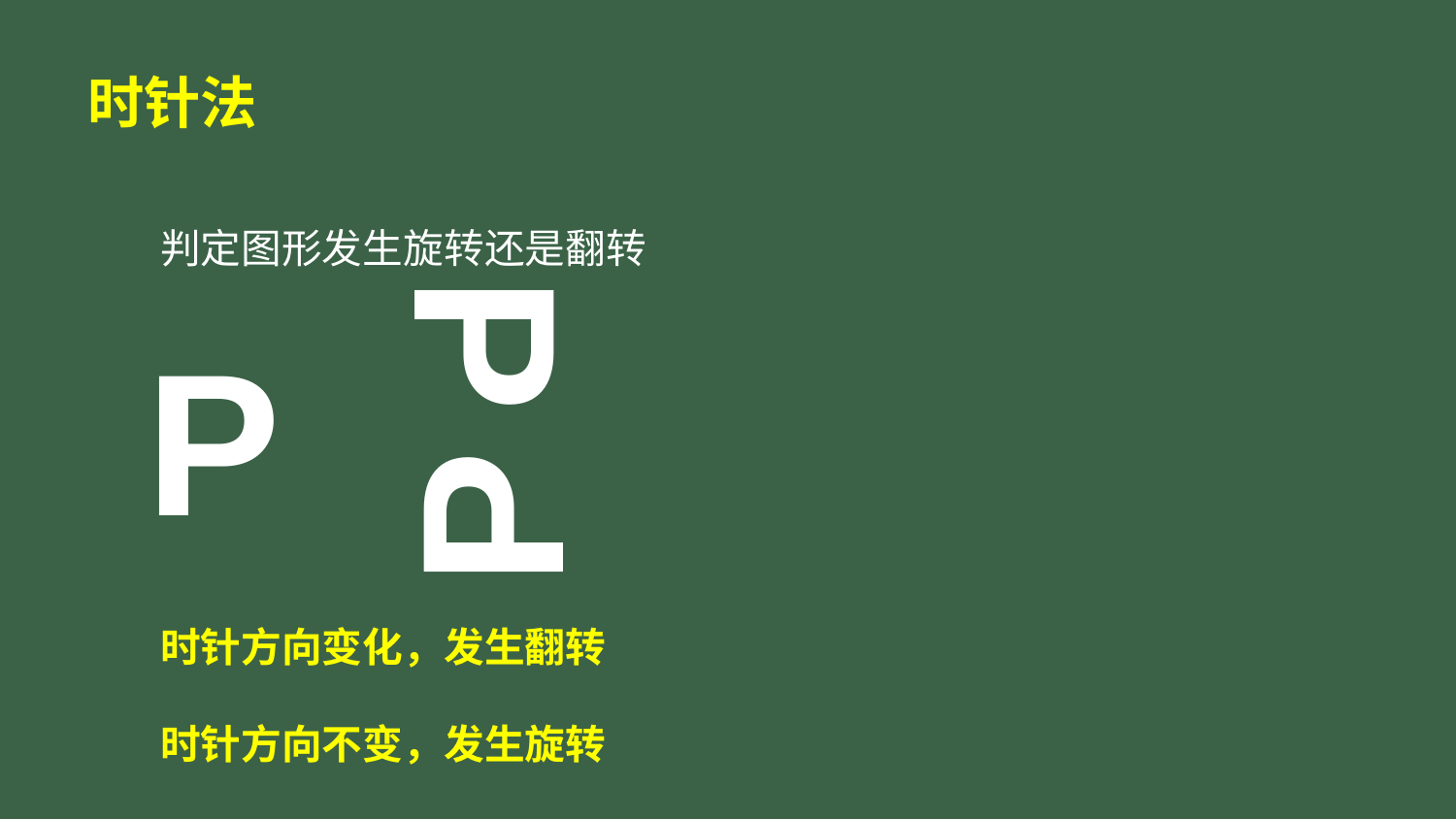

# 时针法
判定图形发生旋转还是翻转

P
P
P
时针方向变化，发生翻转
时针方向不变，发生旋转